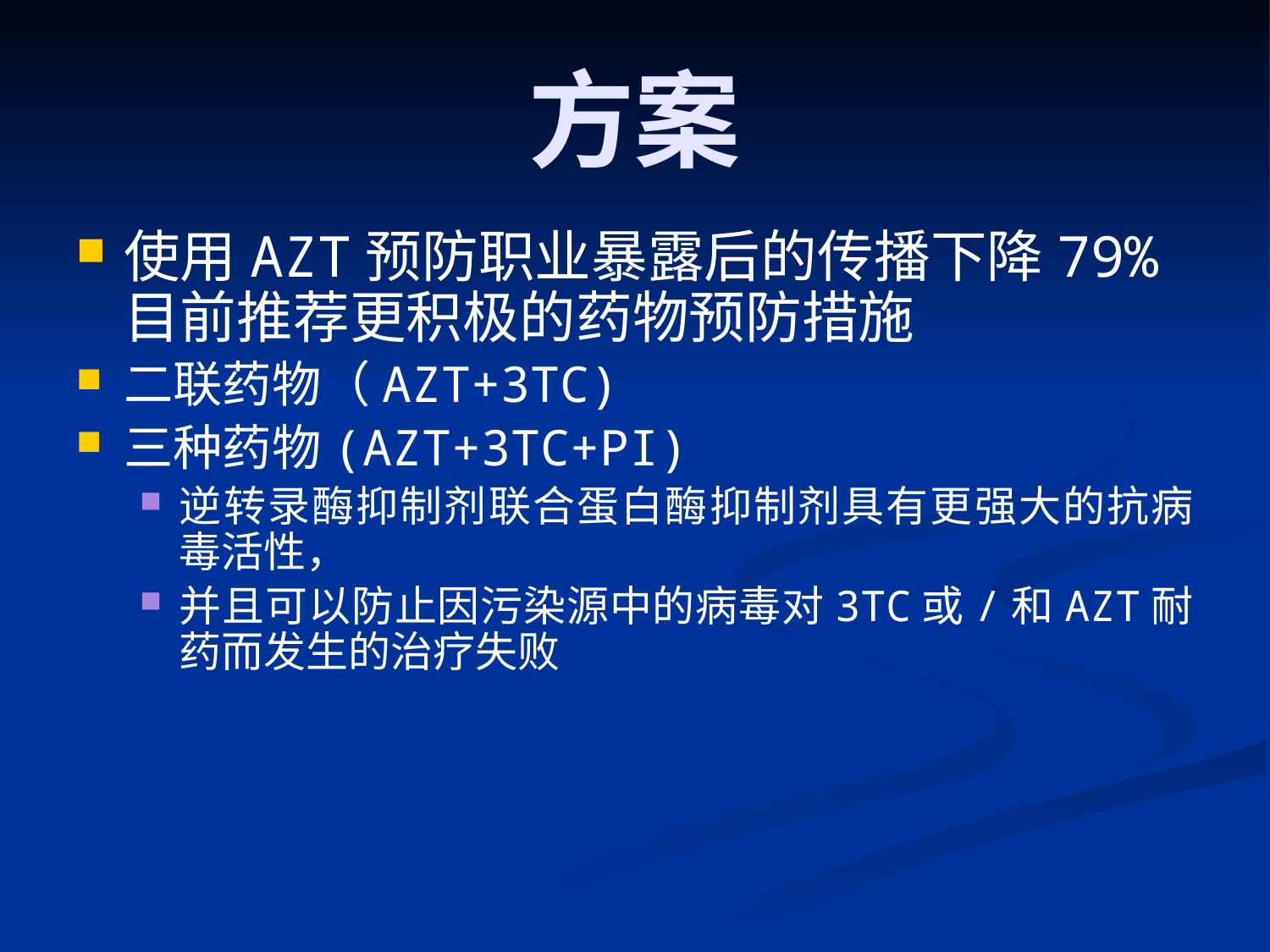

# 方案
使用AZT预防职业暴露后的传播下降79%目前推荐更积极的药物预防措施
二联药物（AZT+3TC)
三种药物(AZT+3TC+PI)
逆转录酶抑制剂联合蛋白酶抑制剂具有更强大的抗病毒活性，
并且可以防止因污染源中的病毒对3TC或/和AZT耐药而发生的治疗失败